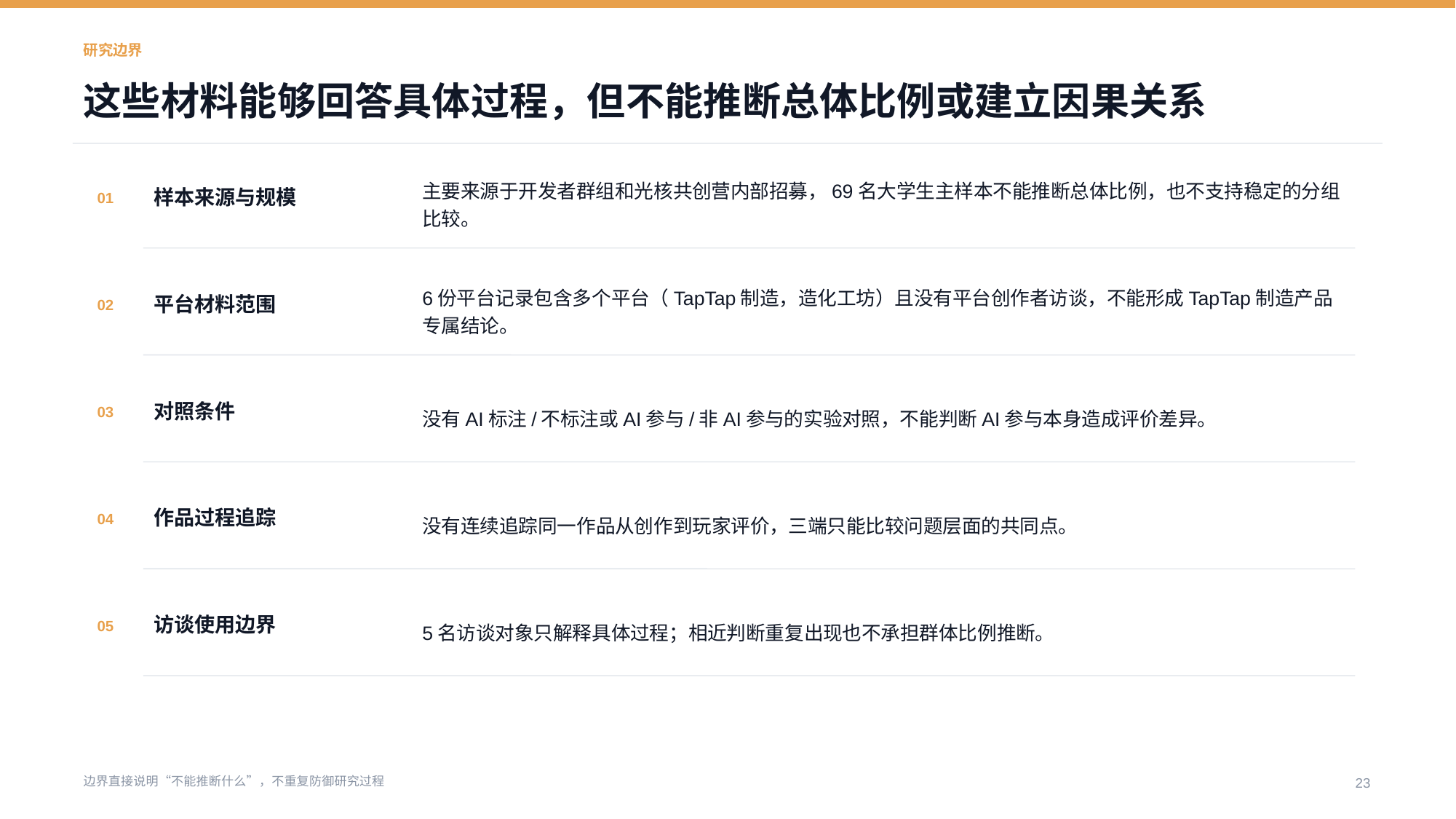

研究边界
这些材料能够回答具体过程，但不能推断总体比例或建立因果关系

样本来源与规模
主要来源于开发者群组和光核共创营内部招募，69名大学生主样本不能推断总体比例，也不支持稳定的分组比较。
01

平台材料范围
6份平台记录包含多个平台（TapTap制造，造化工坊）且没有平台创作者访谈，不能形成TapTap制造产品专属结论。
02

对照条件
没有AI标注/不标注或AI参与/非AI参与的实验对照，不能判断AI参与本身造成评价差异。
03

作品过程追踪
没有连续追踪同一作品从创作到玩家评价，三端只能比较问题层面的共同点。
04

访谈使用边界
5名访谈对象只解释具体过程；相近判断重复出现也不承担群体比例推断。
05

边界直接说明“不能推断什么”，不重复防御研究过程
23